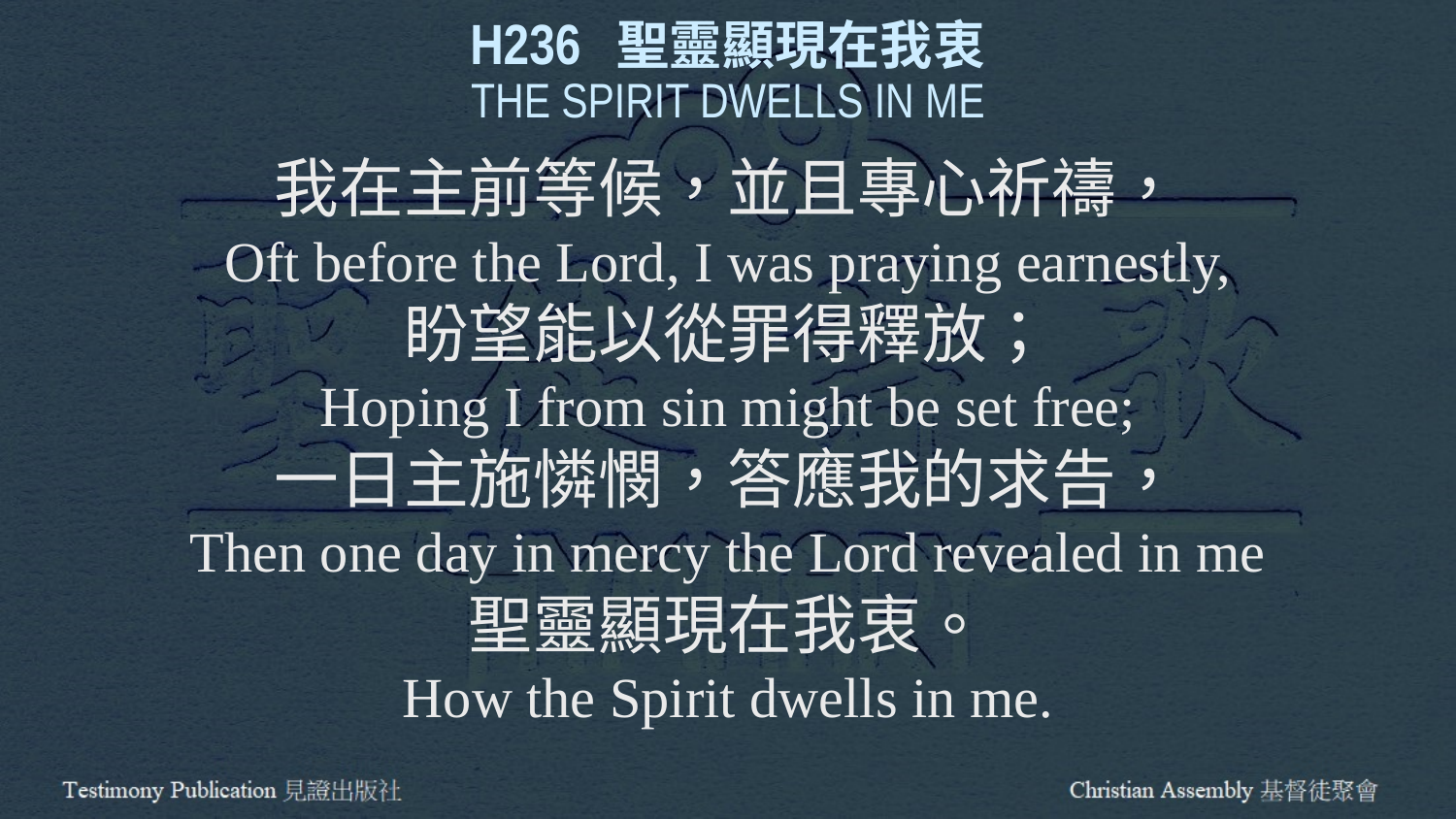

H236  聖靈顯現在我衷
THE SPIRIT DWELLS IN ME
我在主前等候，並且專心祈禱，
Oft before the Lord, I was praying earnestly,
盼望能以從罪得釋放；
Hoping I from sin might be set free;
一日主施憐憫，答應我的求告，
Then one day in mercy the Lord revealed in me
聖靈顯現在我衷。
How the Spirit dwells in me.